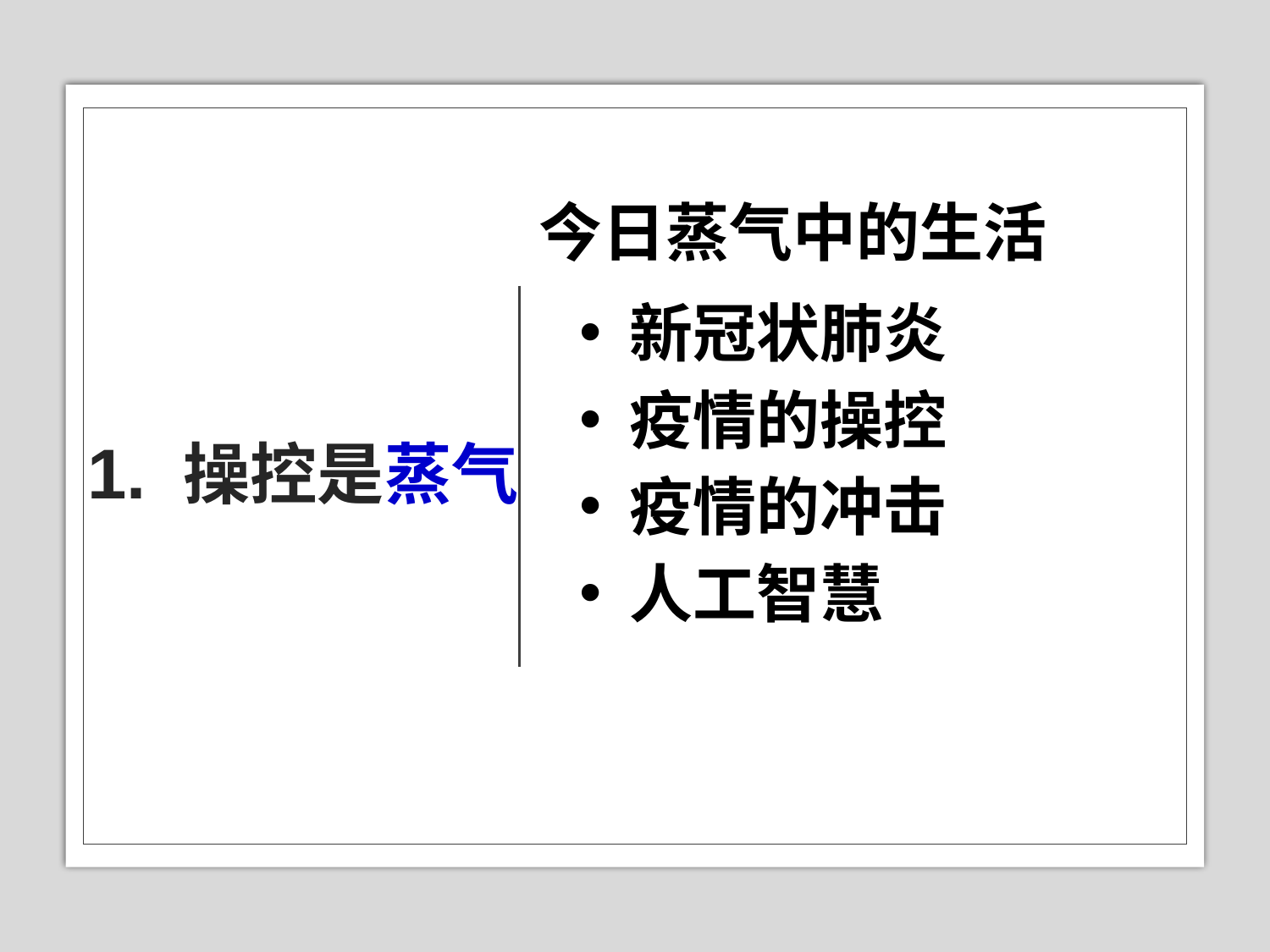

今日蒸气中的生活
# 1. 操控是蒸气
新冠状肺炎
疫情的操控
疫情的冲击
人工智慧